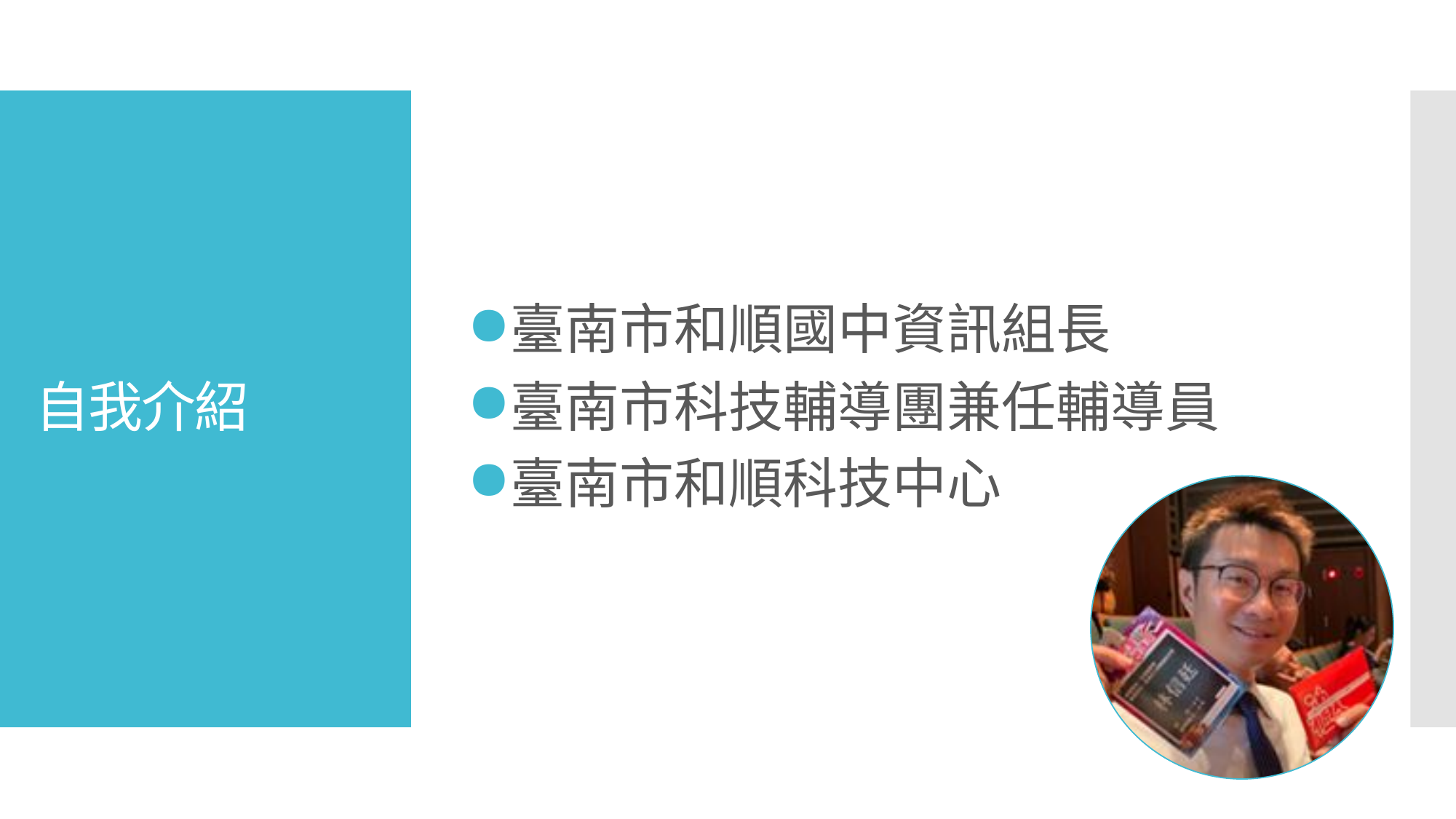

臺南市和順國中資訊組長
臺南市科技輔導團兼任輔導員
臺南市和順科技中心
# 自我介紹